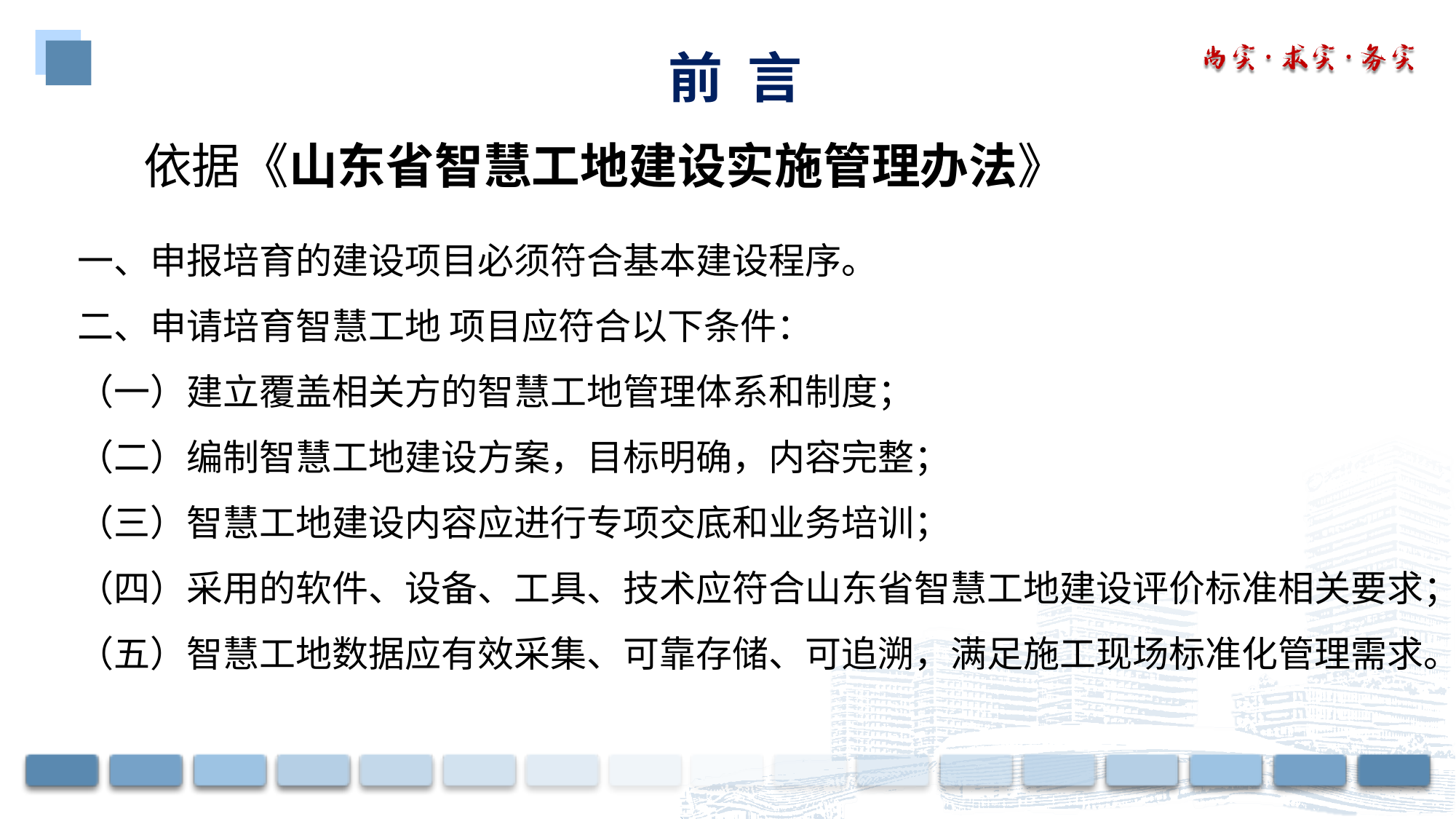

前  言
       依据《山东省智慧工地建设实施管理办法》

一、申报培育的建设项目必须符合基本建设程序。
二、申请培育智慧工地 项目应符合以下条件：
（一）建立覆盖相关方的智慧工地管理体系和制度；
（二）编制智慧工地建设方案，目标明确，内容完整；
（三）智慧工地建设内容应进行专项交底和业务培训；
（四）采用的软件、设备、工具、技术应符合山东省智慧工地建设评价标准相关要求；
（五）智慧工地数据应有效采集、可靠存储、可追溯，满足施工现场标准化管理需求。